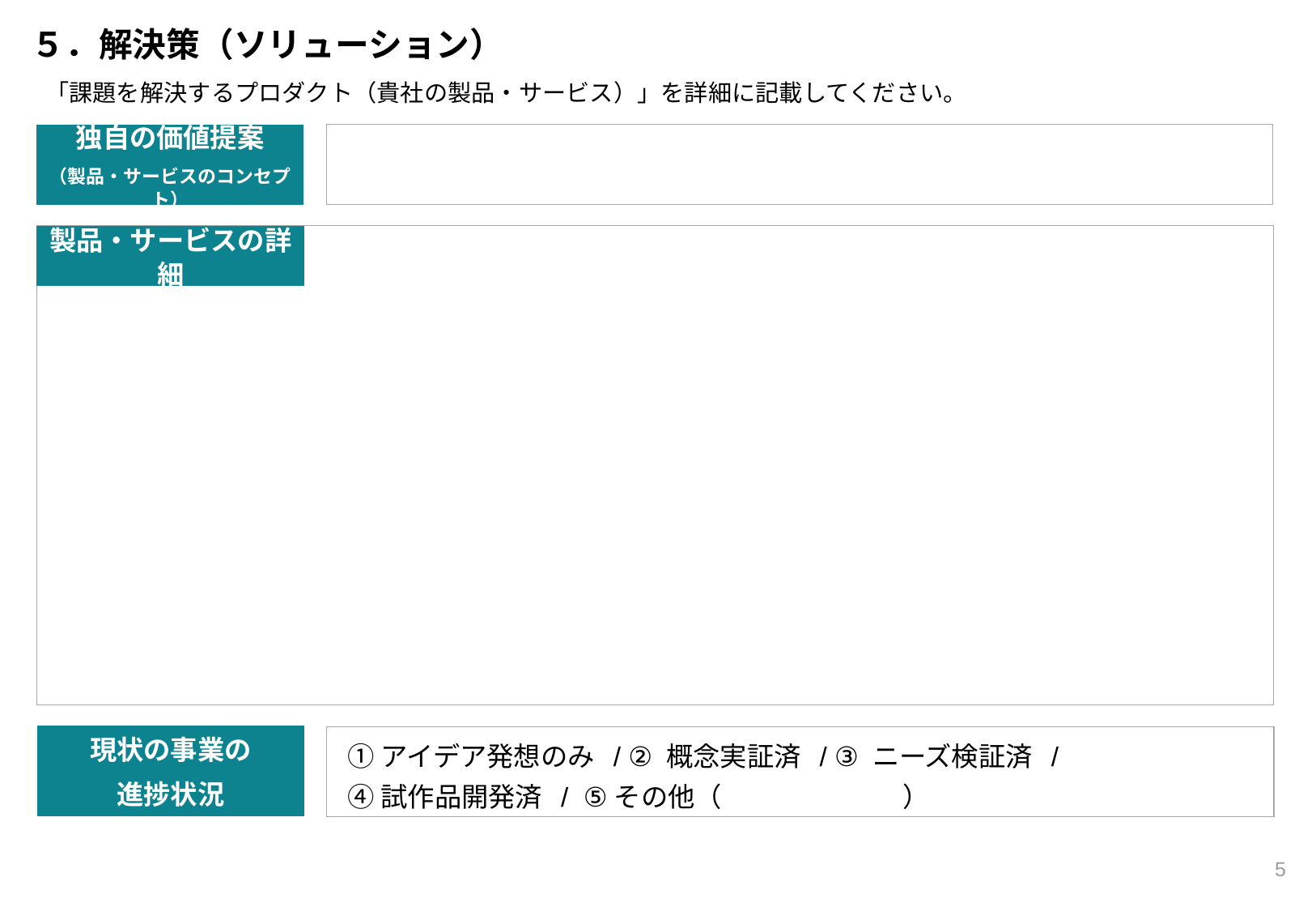

５．解決策（ソリューション）
「課題を解決するプロダクト（貴社の製品・サービス）」を詳細に記載してください。

独自の価値提案
（製品・サービスのコンセプト）

製品・サービスの詳細
現状の事業の
進捗状況
①アイデア発想のみ  / ② 概念実証済  / ③ ニーズ検証済  /
④試作品開発済  /  ⑤その他（                              ）
5